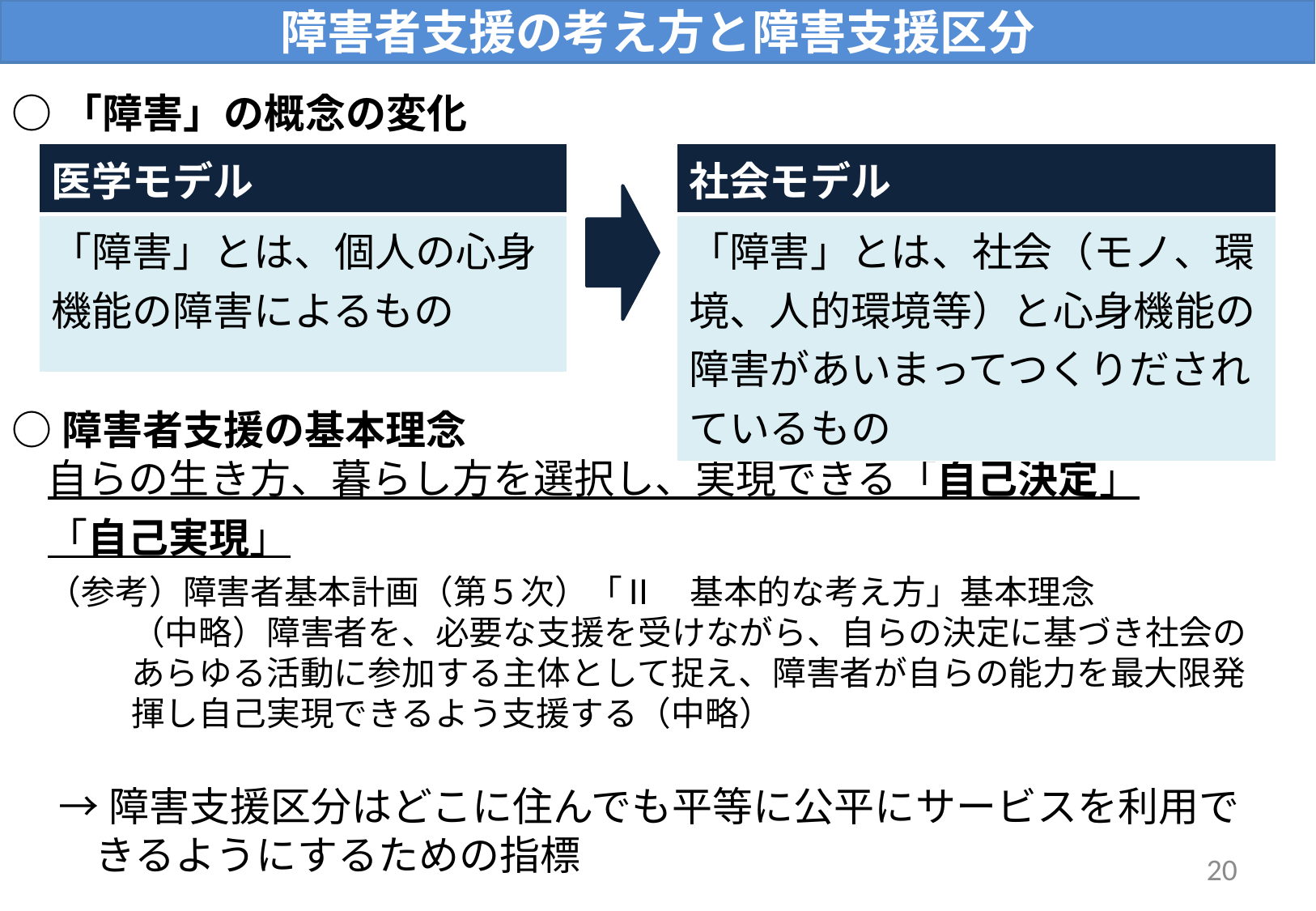

障害者支援の考え方と障害支援区分
○「障害」の概念の変化
| 医学モデル |
| --- |
| 「障害」とは、個人の心身機能の障害によるもの |
| 社会モデル |
| --- |
| 「障害」とは、社会（モノ、環境、人的環境等）と心身機能の障害があいまってつくりだされているもの |

○障害者支援の基本理念
自らの生き方、暮らし方を選択し、実現できる「自己決定」
「自己実現」
（参考）障害者基本計画（第５次）「Ⅱ　基本的な考え方」基本理念
（中略）障害者を、必要な支援を受けながら、自らの決定に基づき社会のあらゆる活動に参加する主体として捉え、障害者が自らの能力を最大限発揮し自己実現できるよう支援する（中略）

→障害支援区分はどこに住んでも平等に公平にサービスを利用できるようにするための指標

20